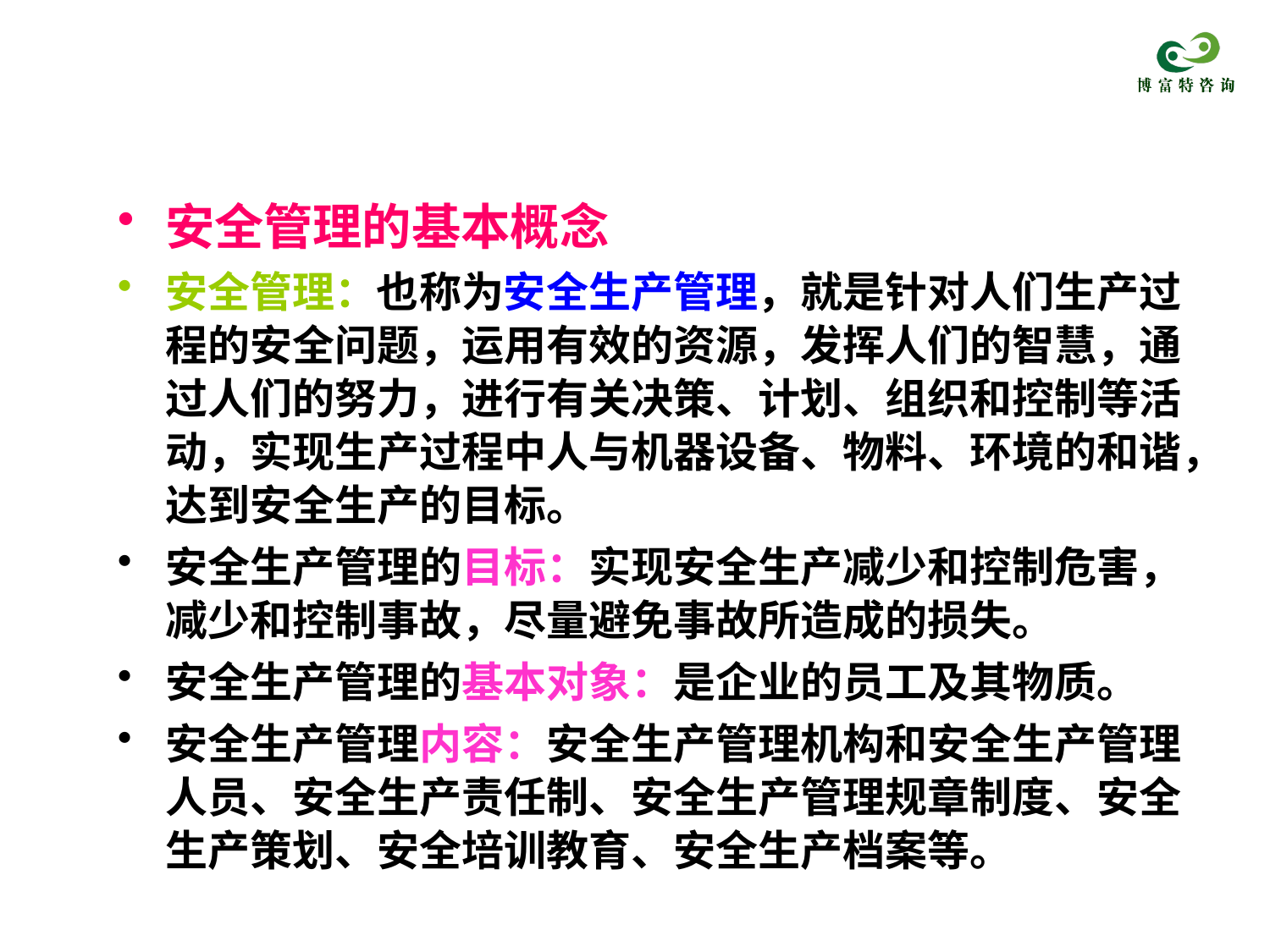

安全管理的基本概念
安全管理：也称为安全生产管理，就是针对人们生产过程的安全问题，运用有效的资源，发挥人们的智慧，通过人们的努力，进行有关决策、计划、组织和控制等活动，实现生产过程中人与机器设备、物料、环境的和谐，达到安全生产的目标。
安全生产管理的目标：实现安全生产减少和控制危害，减少和控制事故，尽量避免事故所造成的损失。
安全生产管理的基本对象：是企业的员工及其物质。
安全生产管理内容：安全生产管理机构和安全生产管理人员、安全生产责任制、安全生产管理规章制度、安全生产策划、安全培训教育、安全生产档案等。